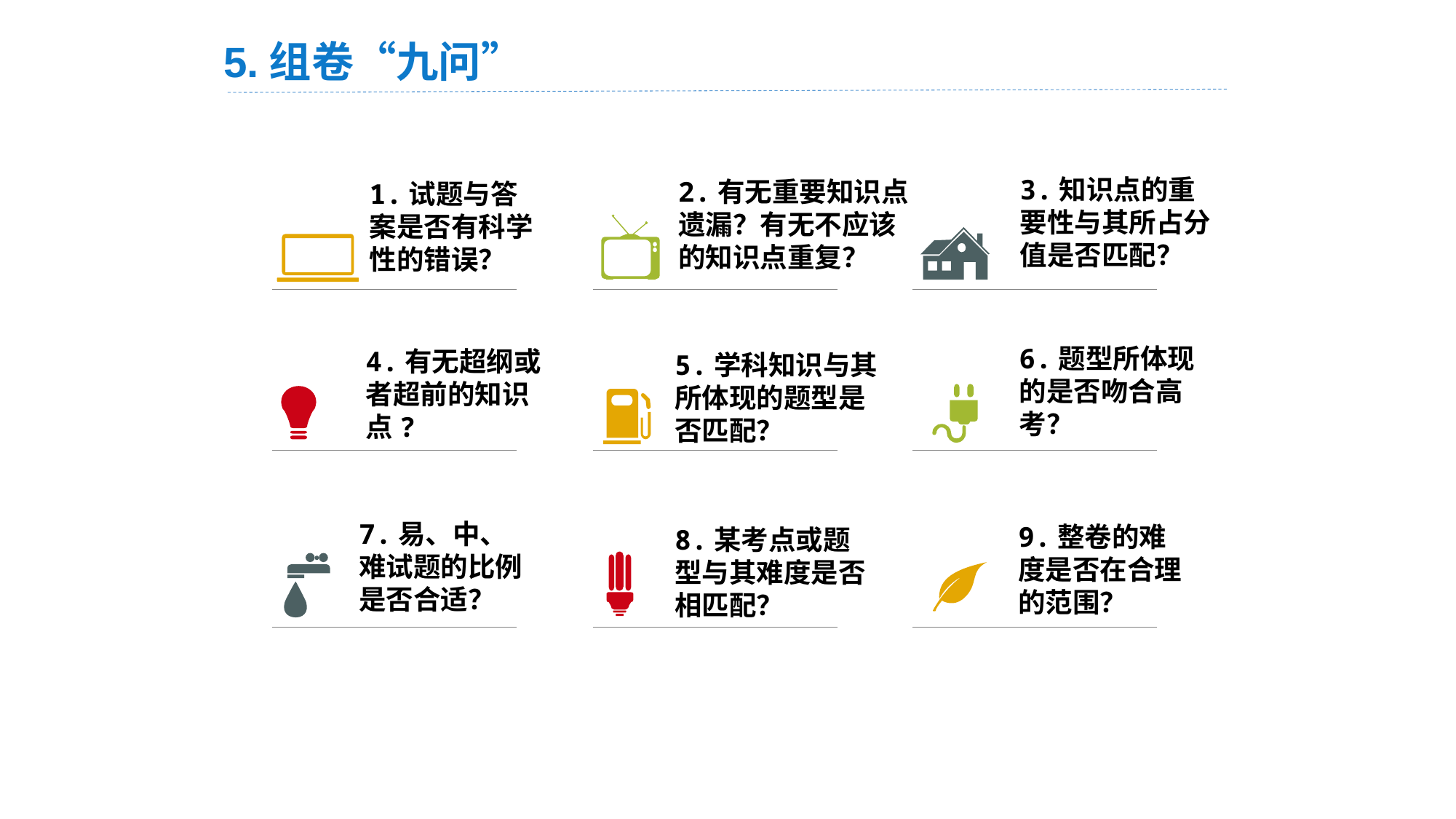

5.组卷“九问”
3.知识点的重要性与其所占分值是否匹配？
2.有无重要知识点遗漏？有无不应该的知识点重复？
1.试题与答案是否有科学性的错误？

6.题型所体现的是否吻合高考？
4.有无超纲或者超前的知识点?
5.学科知识与其所体现的题型是否匹配？

7.易、中、难试题的比例是否合适？
9.整卷的难度是否在合理的范围？
8.某考点或题型与其难度是否相匹配？